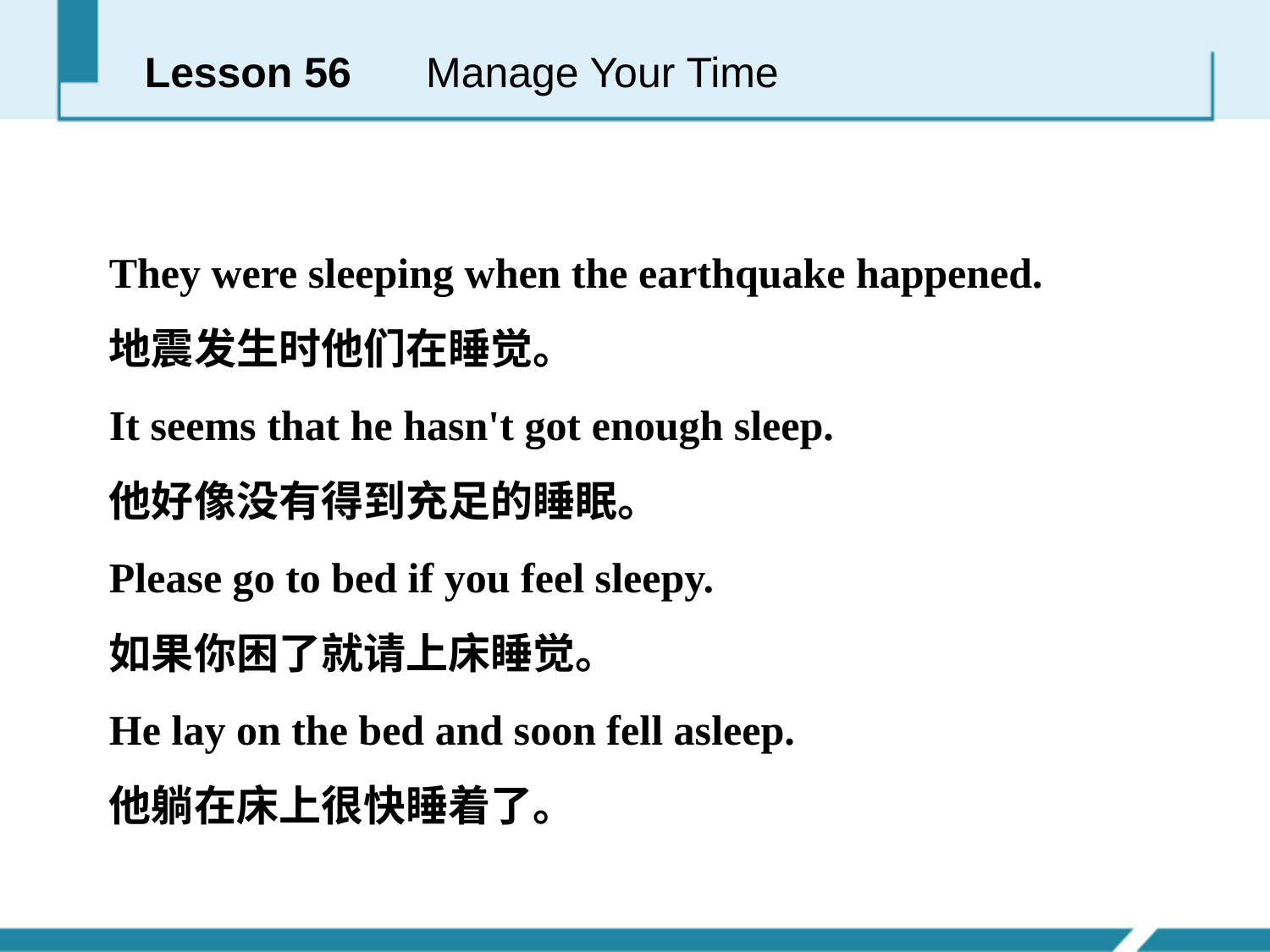

Lesson 56 　Manage Your Time
They were sleeping when the earthquake happened.
地震发生时他们在睡觉。
It seems that he hasn't got enough sleep.
他好像没有得到充足的睡眠。
Please go to bed if you feel sleepy.
如果你困了就请上床睡觉。
He lay on the bed and soon fell asleep.
他躺在床上很快睡着了。